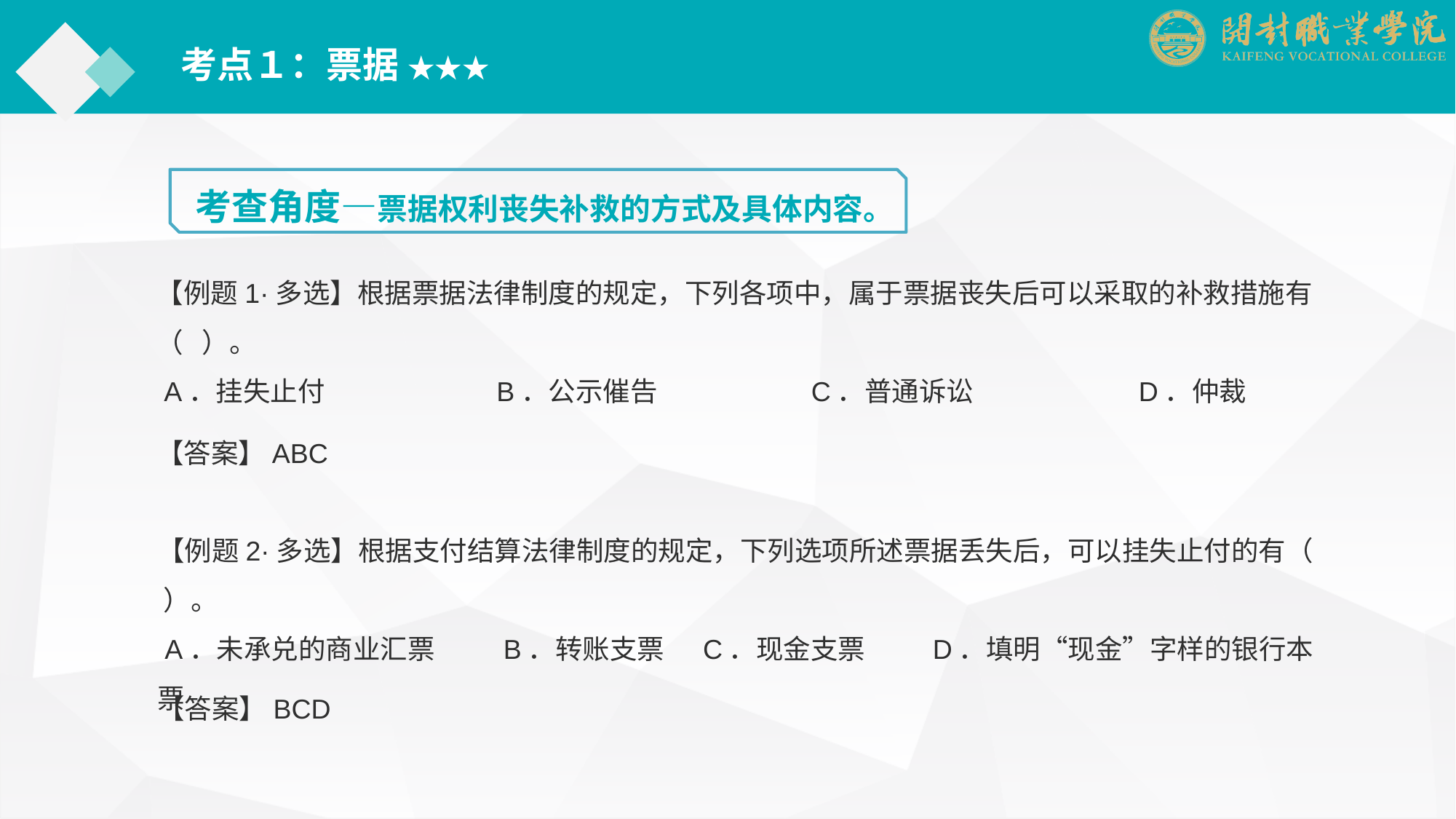

考点１：票据 ★★★

考查角度—票据权利丧失补救的方式及具体内容。
【例题1·多选】根据票据法律制度的规定，下列各项中，属于票据丧失后可以采取的补救措施有（   ）。
 A．挂失止付		 B．公示催告		C．普通诉讼		D．仲裁
【答案】ABC
【例题2·多选】根据支付结算法律制度的规定，下列选项所述票据丢失后，可以挂失止付的有（   ）。
 A．未承兑的商业汇票	  B．转账支票	C．现金支票 　　D．填明“现金”字样的银行本票
【答案】BCD